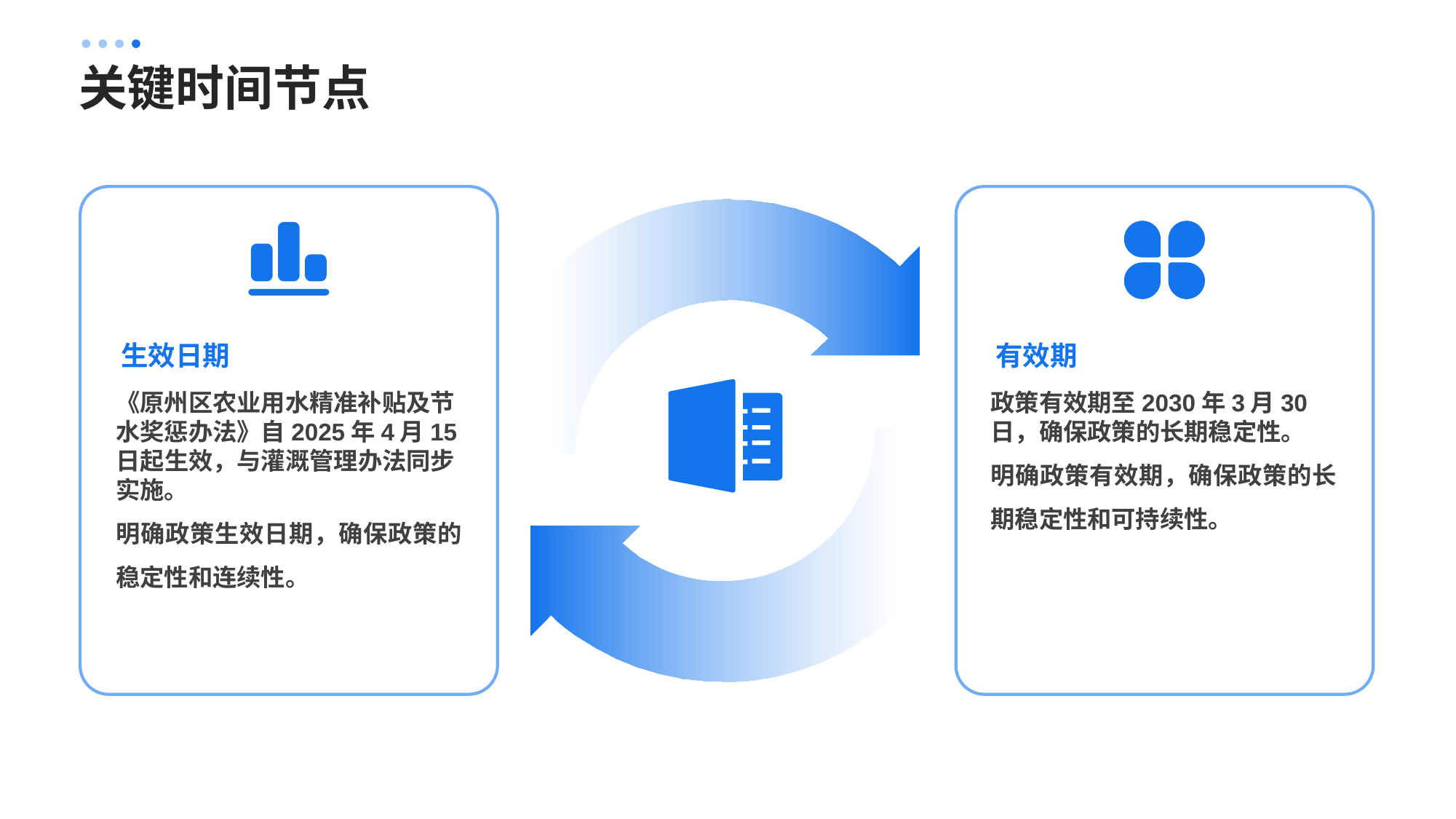

关键时间节点

生效日期
有效期

《原州区农业用水精准补贴及节水奖惩办法》自2025年4月15日起生效，与灌溉管理办法同步实施。
明确政策生效日期，确保政策的稳定性和连续性。
政策有效期至2030年3月30日，确保政策的长期稳定性。
明确政策有效期，确保政策的长期稳定性和可持续性。